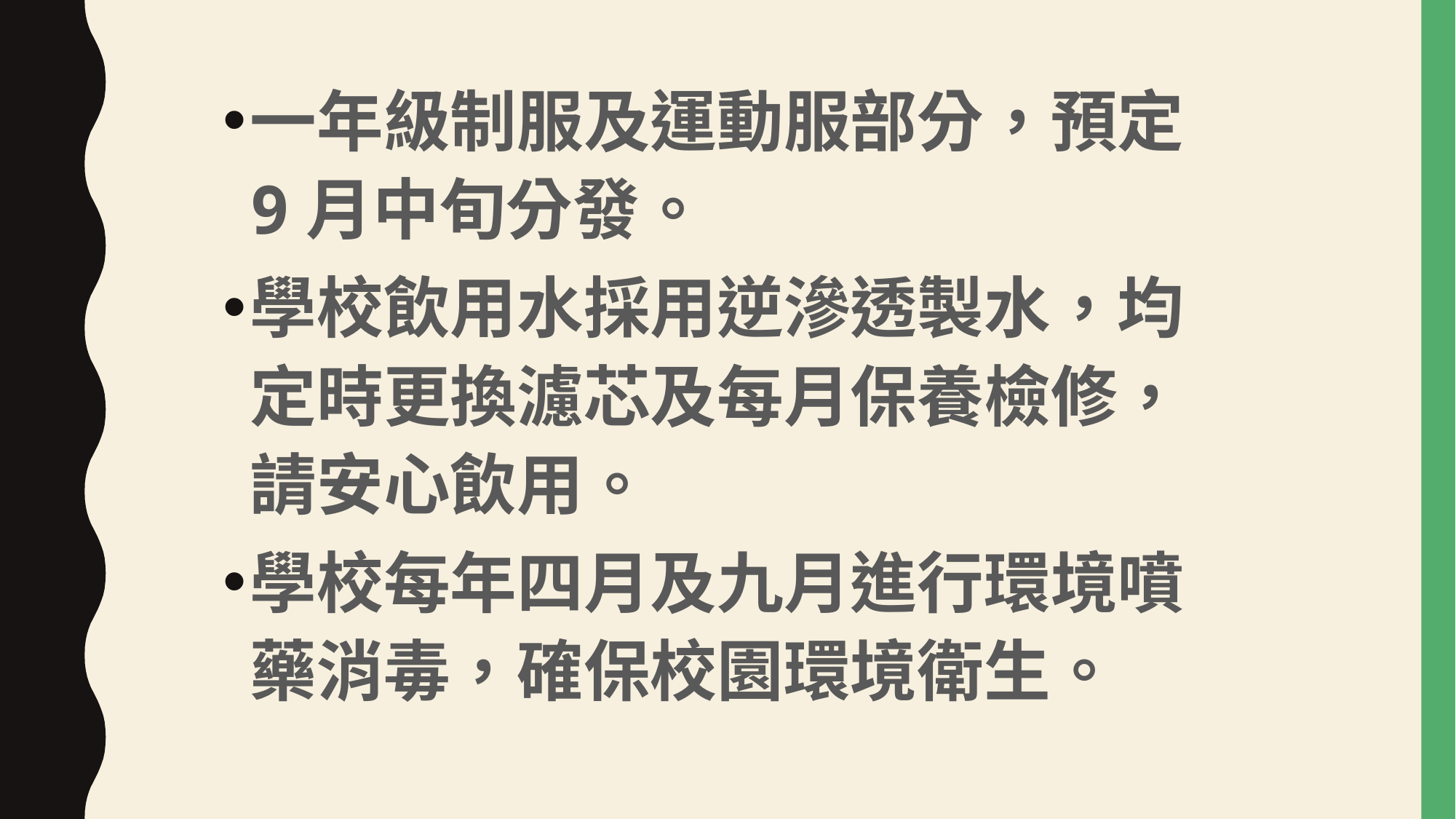

一年級制服及運動服部分，預定9月中旬分發。
學校飲用水採用逆滲透製水，均定時更換濾芯及每月保養檢修，請安心飲用。
學校每年四月及九月進行環境噴藥消毒，確保校園環境衛生。